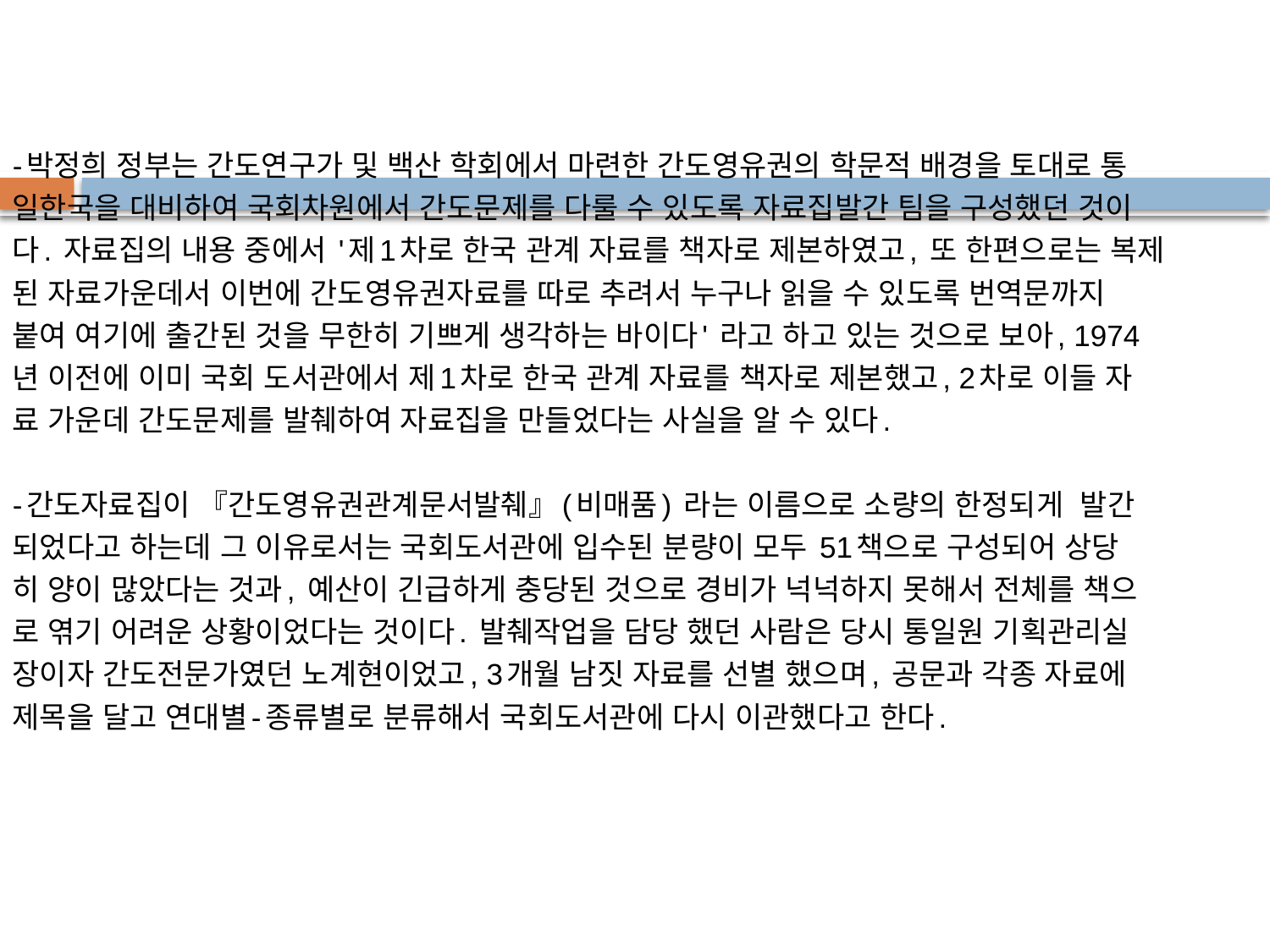

-박정희 정부는 간도연구가 및 백산 학회에서 마련한 간도영유권의 학문적 배경을 토대로 통
일한국을 대비하여 국회차원에서 간도문제를 다룰 수 있도록 자료집발간 팀을 구성했던 것이
다. 자료집의 내용 중에서 '제1차로 한국 관계 자료를 책자로 제본하였고, 또 한편으로는 복제
된 자료가운데서 이번에 간도영유권자료를 따로 추려서 누구나 읽을 수 있도록 번역문까지
붙여 여기에 출간된 것을 무한히 기쁘게 생각하는 바이다' 라고 하고 있는 것으로 보아, 1974
년 이전에 이미 국회 도서관에서 제1차로 한국 관계 자료를 책자로 제본했고, 2차로 이들 자
료 가운데 간도문제를 발췌하여 자료집을 만들었다는 사실을 알 수 있다.

-간도자료집이 『간도영유권관계문서발췌』(비매품) 라는 이름으로 소량의 한정되게  발간
되었다고 하는데 그 이유로서는 국회도서관에 입수된 분량이 모두 51책으로 구성되어 상당
히 양이 많았다는 것과, 예산이 긴급하게 충당된 것으로 경비가 넉넉하지 못해서 전체를 책으
로 엮기 어려운 상황이었다는 것이다. 발췌작업을 담당 했던 사람은 당시 통일원 기획관리실
장이자 간도전문가였던 노계현이었고, 3개월 남짓 자료를 선별 했으며, 공문과 각종 자료에
제목을 달고 연대별-종류별로 분류해서 국회도서관에 다시 이관했다고 한다.